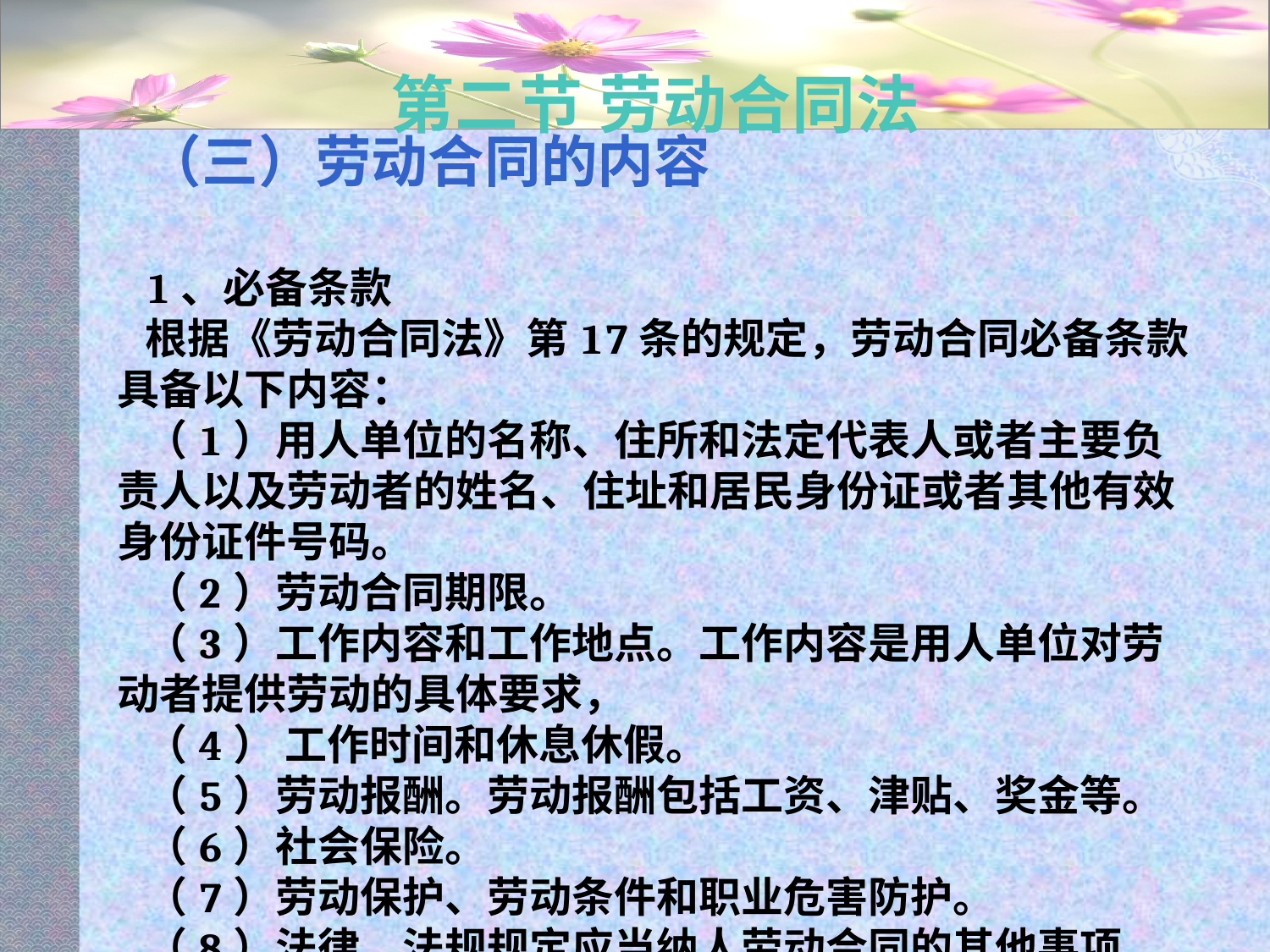

# 第二节 劳动合同法
（三）劳动合同的内容

1、必备条款
根据《劳动合同法》第17条的规定，劳动合同必备条款具备以下内容：
（1）用人单位的名称、住所和法定代表人或者主要负责人以及劳动者的姓名、住址和居民身份证或者其他有效身份证件号码。
（2）劳动合同期限。
（3）工作内容和工作地点。工作内容是用人单位对劳动者提供劳动的具体要求，
（4） 工作时间和休息休假。
（5）劳动报酬。劳动报酬包括工资、津贴、奖金等。
（6）社会保险。
（7）劳动保护、劳动条件和职业危害防护。
（8）法律、法规规定应当纳人劳动合同的其他事项。